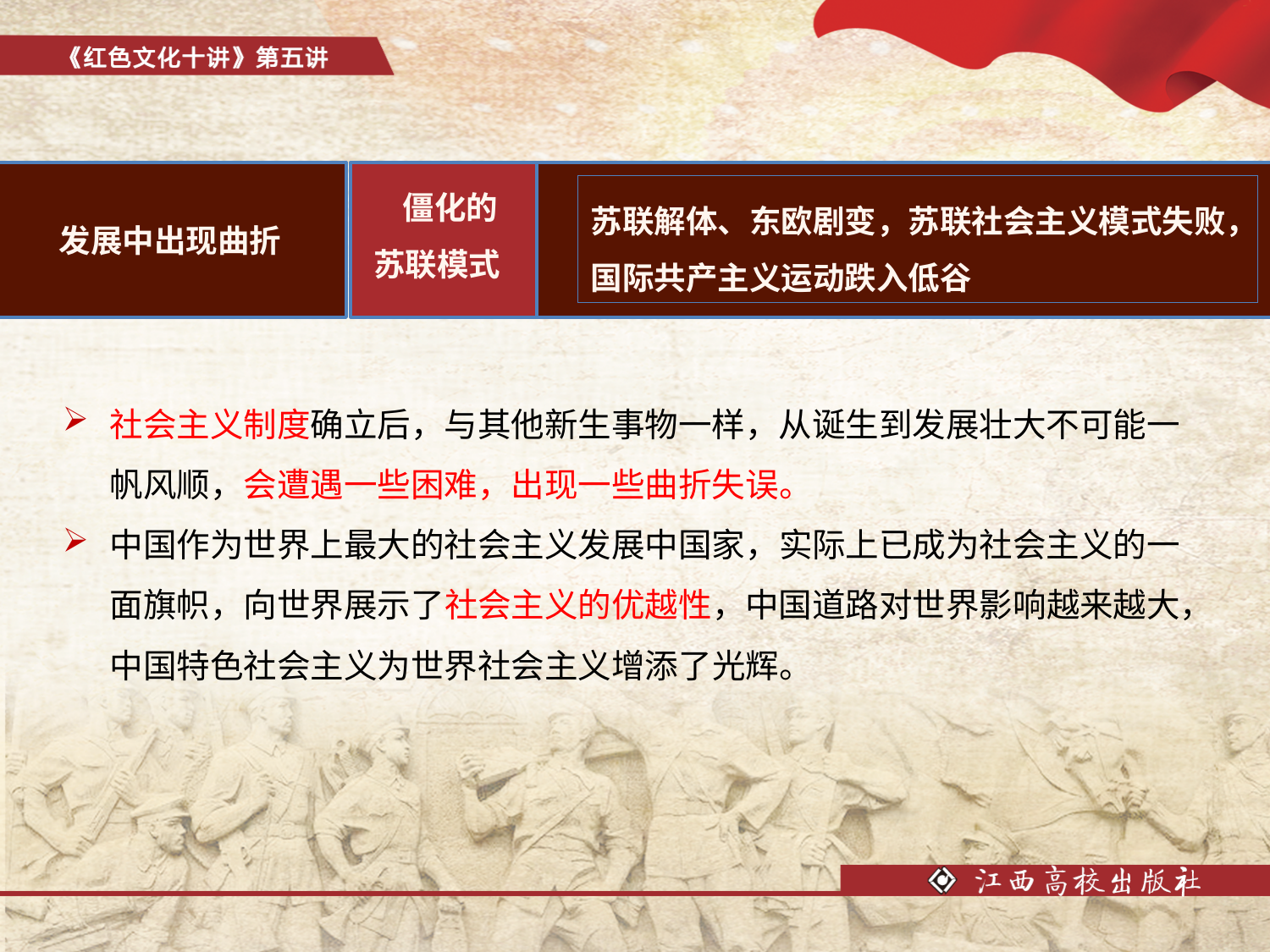

苏联解体、东欧剧变，苏联社会主义模式失败，
国际共产主义运动跌入低谷
发展中出现曲折
   僵化的
苏联模式

社会主义制度确立后，与其他新生事物一样，从诞生到发展壮大不可能一帆风顺，会遭遇一些困难，出现一些曲折失误。
中国作为世界上最大的社会主义发展中国家，实际上已成为社会主义的一面旗帜，向世界展示了社会主义的优越性，中国道路对世界影响越来越大，中国特色社会主义为世界社会主义增添了光辉。